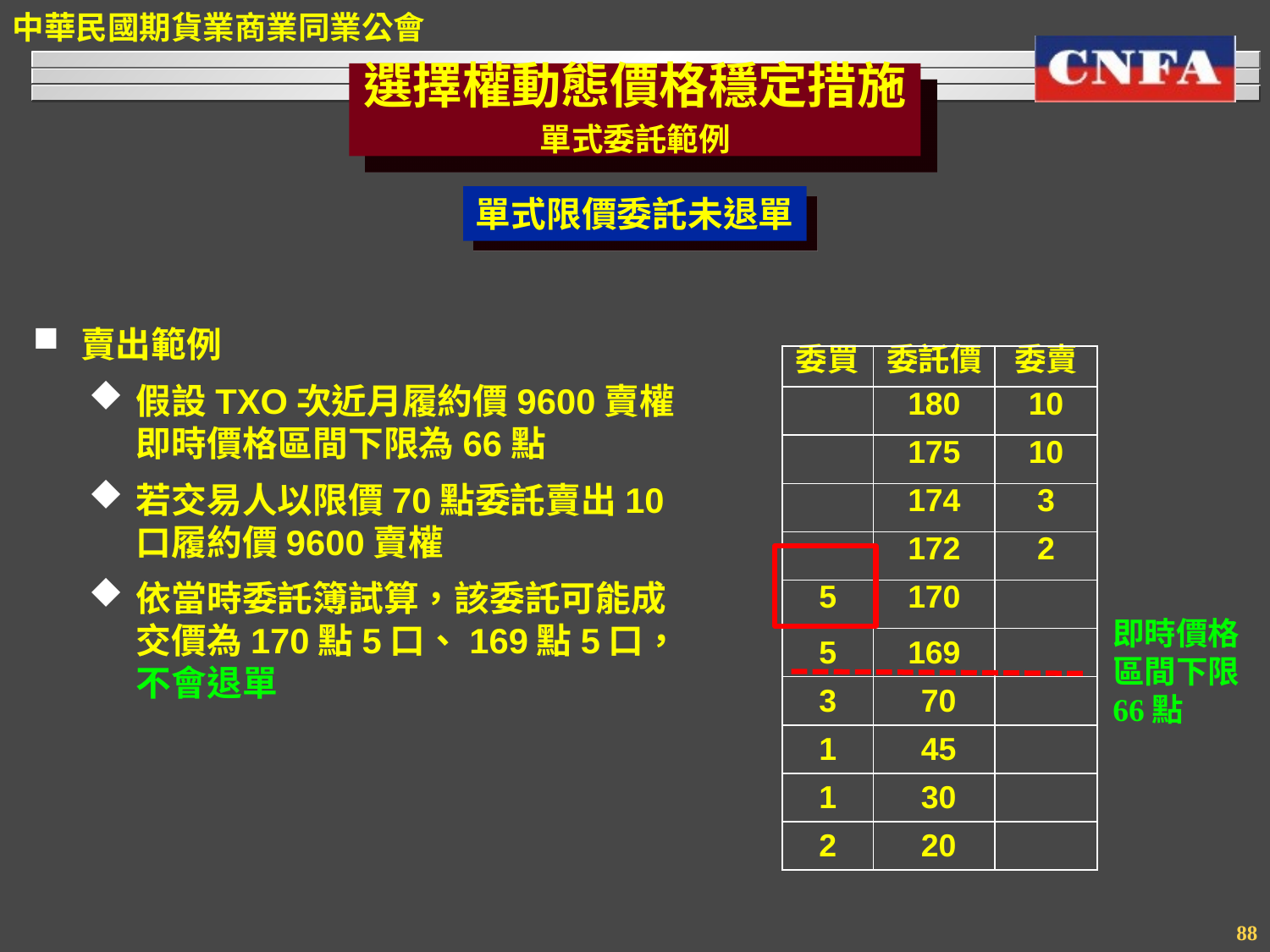

選擇權動態價格穩定措施
單式委託範例
單式限價委託未退單
賣出範例
假設TXO次近月履約價9600賣權即時價格區間下限為66點
若交易人以限價70點委託賣出10口履約價9600賣權
依當時委託簿試算，該委託可能成交價為170點5口、169點5口，不會退單
| 委買 | 委託價 | 委賣 |
| --- | --- | --- |
|  | 180 | 10 |
|  | 175 | 10 |
|  | 174 | 3 |
|  | 172 | 2 |
| 5 | 170 |  |
| 5 | 169 |  |
| 3 | 70 |  |
| 1 | 45 |  |
| 1 | 30 |  |
| 2 | 20 |  |

即時價格區間下限66點